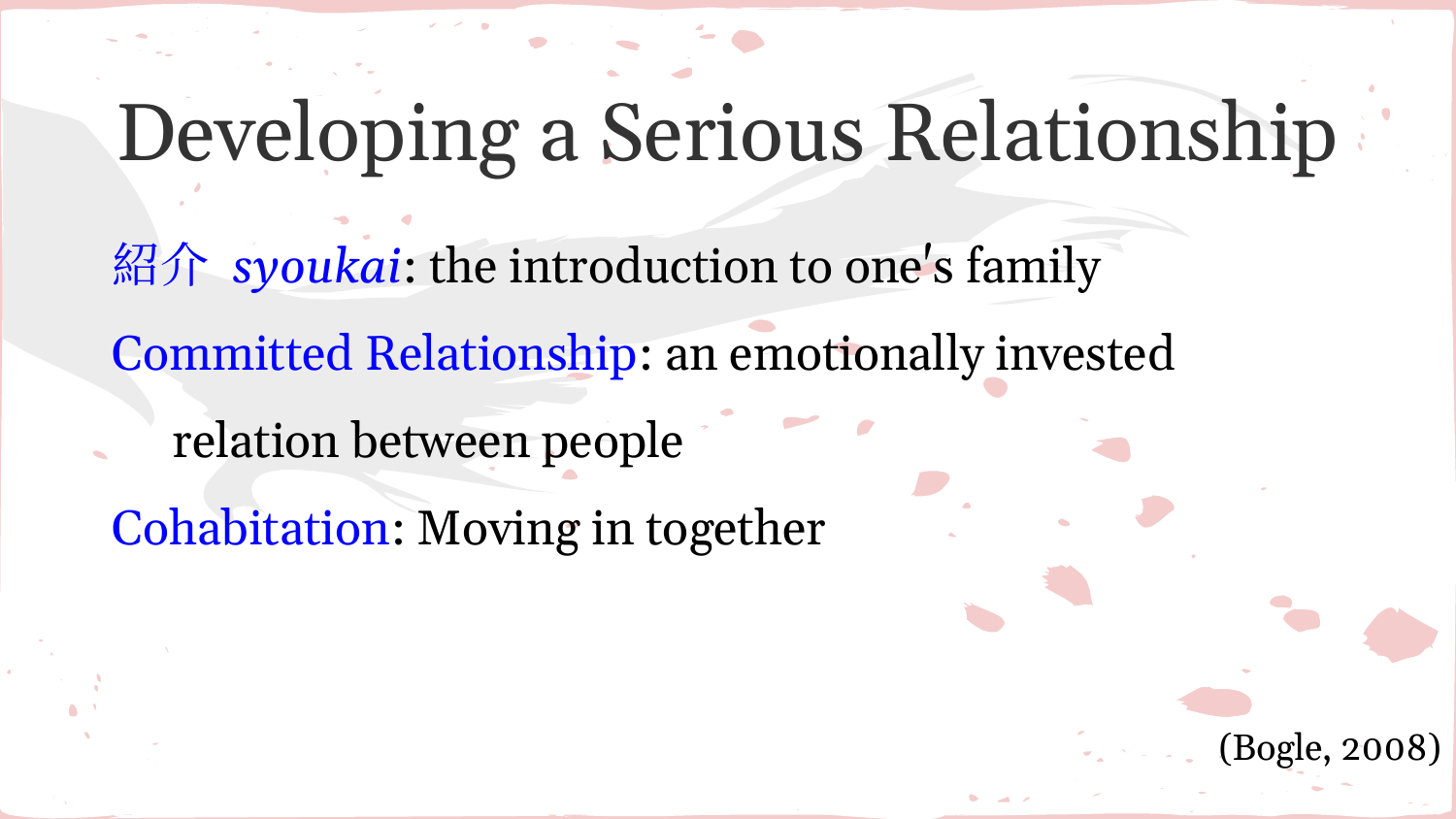

# Developing a Serious Relationship
紹介 syoukai: the introduction to one's family
Committed Relationship: an emotionally invested relation between people
Cohabitation: Moving in together

(Bogle, 2008)